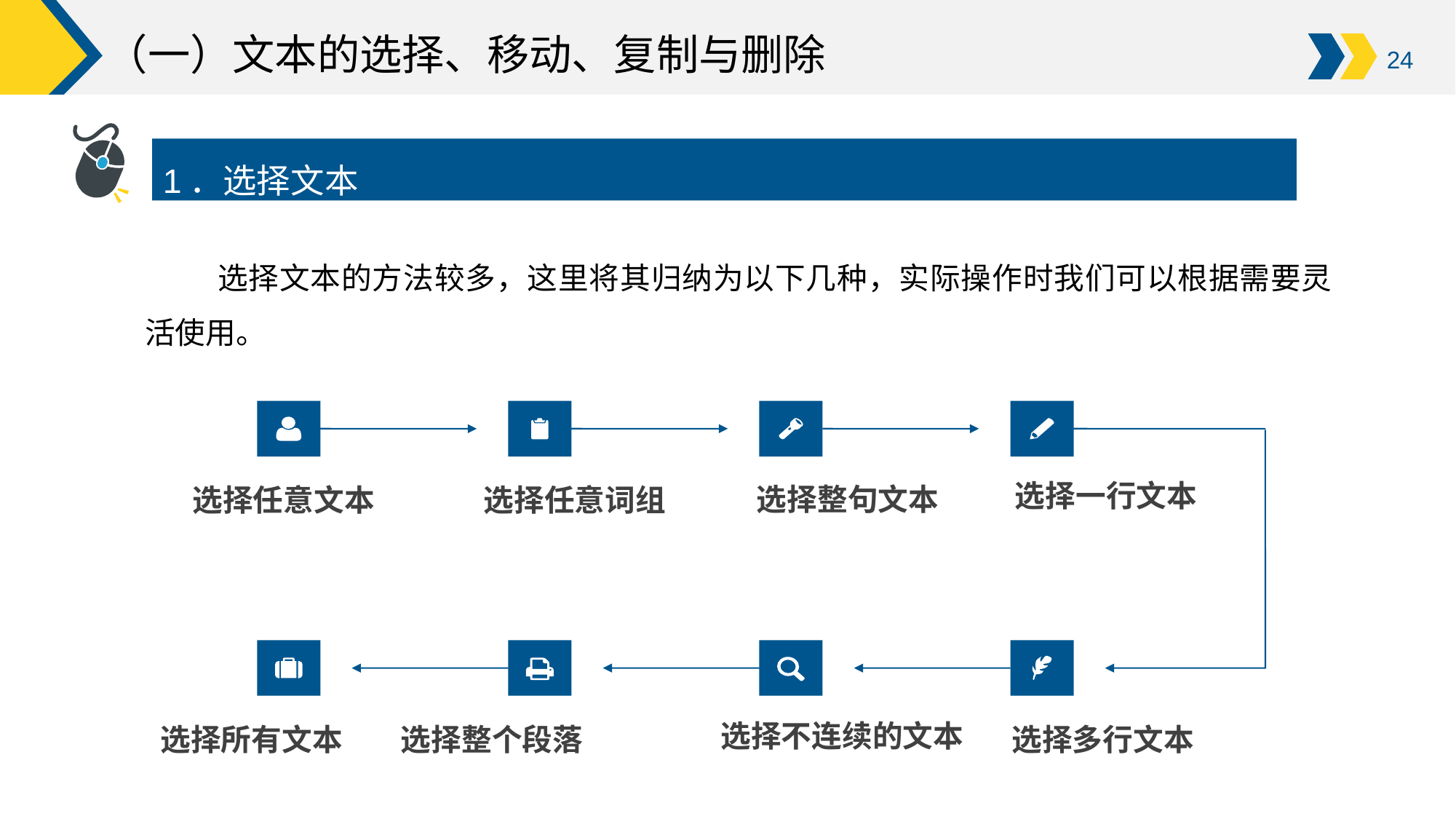

# （一）文本的选择、移动、复制与删除

1．选择文本
选择文本的方法较多，这里将其归纳为以下几种，实际操作时我们可以根据需要灵活使用。

选择任意词组
选择一行文本
选择任意文本
选择整句文本

选择不连续的文本
选择所有文本
选择整个段落
选择多行文本